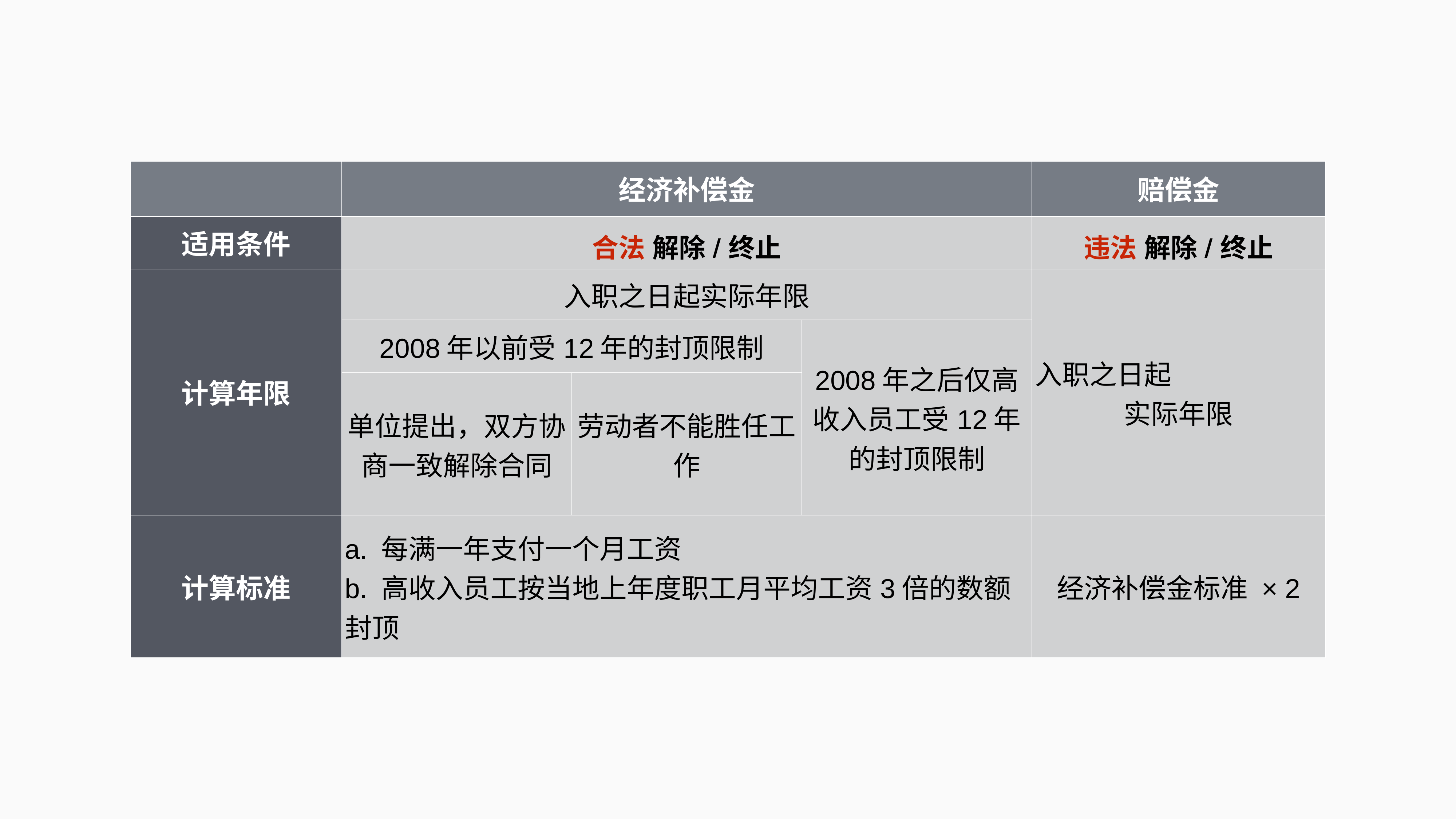

|  | 经济补偿金 |  |  | 赔偿金 |
| --- | --- | --- | --- | --- |
| 适用条件 | 合法 解除/终止 |  |  | 违法 解除/终止 |
| 计算年限 | 入职之日起实际年限 |  |  | 入职之日起 实际年限 |
|  | 2008年以前受12年的封顶限制 |  | 2008年之后仅高收入员工受12年的封顶限制 |  |
|  | 单位提出，双方协商一致解除合同 | 劳动者不能胜任工作 |  |  |
| 计算标准 | a. 每满一年支付一个月工资 b. 高收入员工按当地上年度职工月平均工资3倍的数额封顶 |  |  | 经济补偿金标准 × 2 |